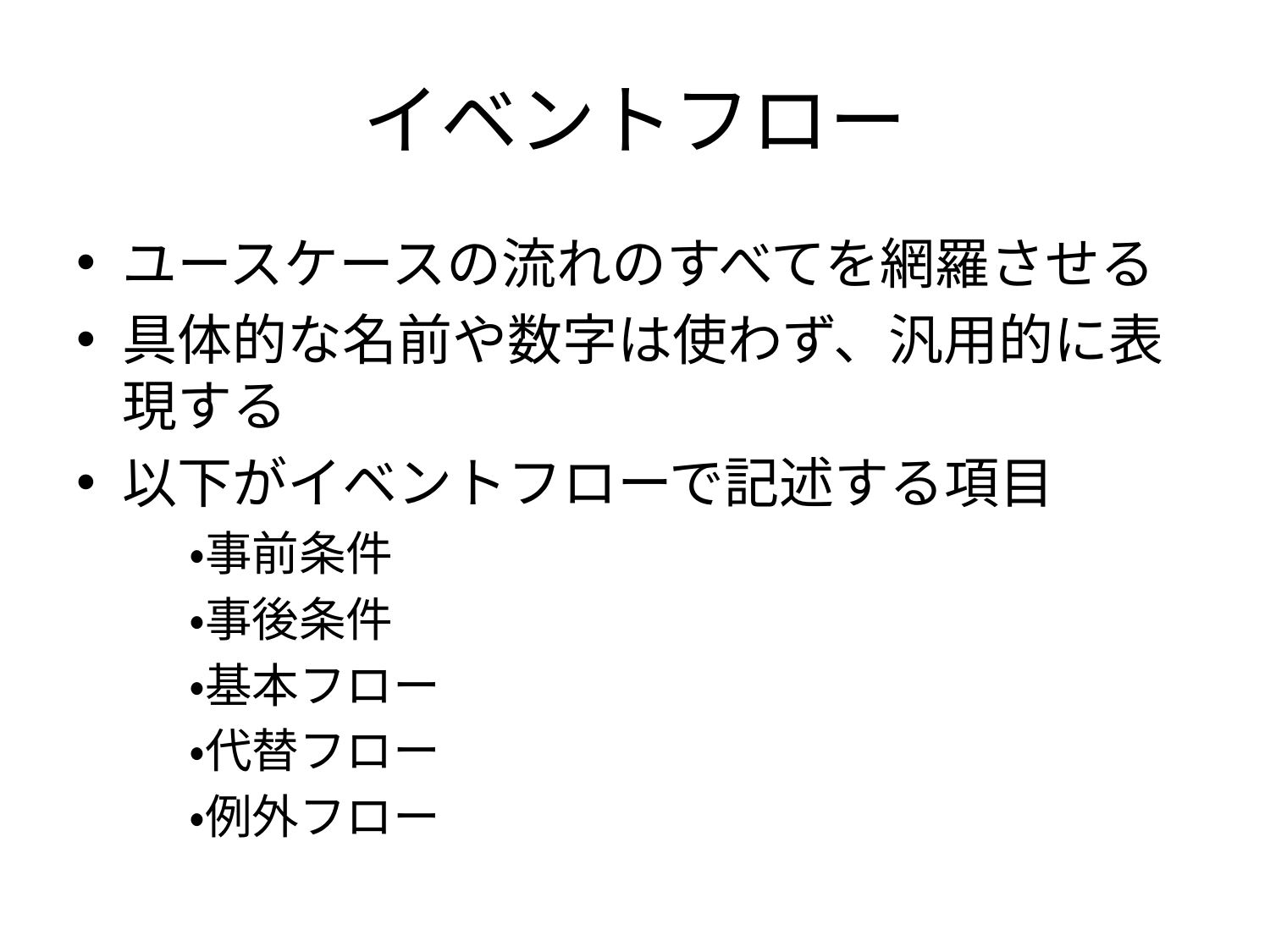

# イベントフロー
ユースケースの流れのすべてを網羅させる
具体的な名前や数字は使わず、汎用的に表現する
以下がイベントフローで記述する項目
	・事前条件
	・事後条件
	・基本フロー
	・代替フロー
	・例外フロー